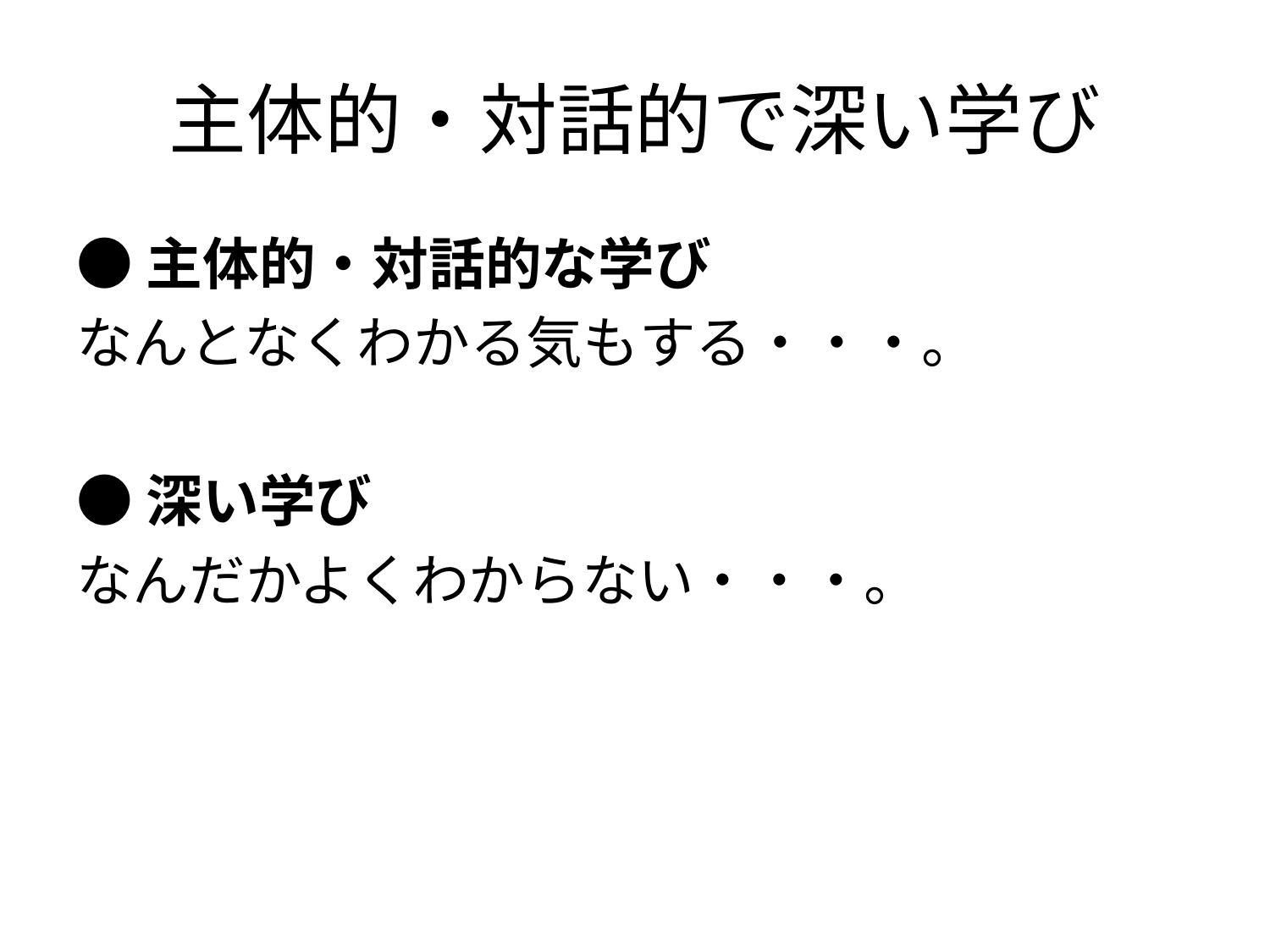

# 主体的・対話的で深い学び
●主体的・対話的な学び
なんとなくわかる気もする・・・。

●深い学び
なんだかよくわからない・・・。